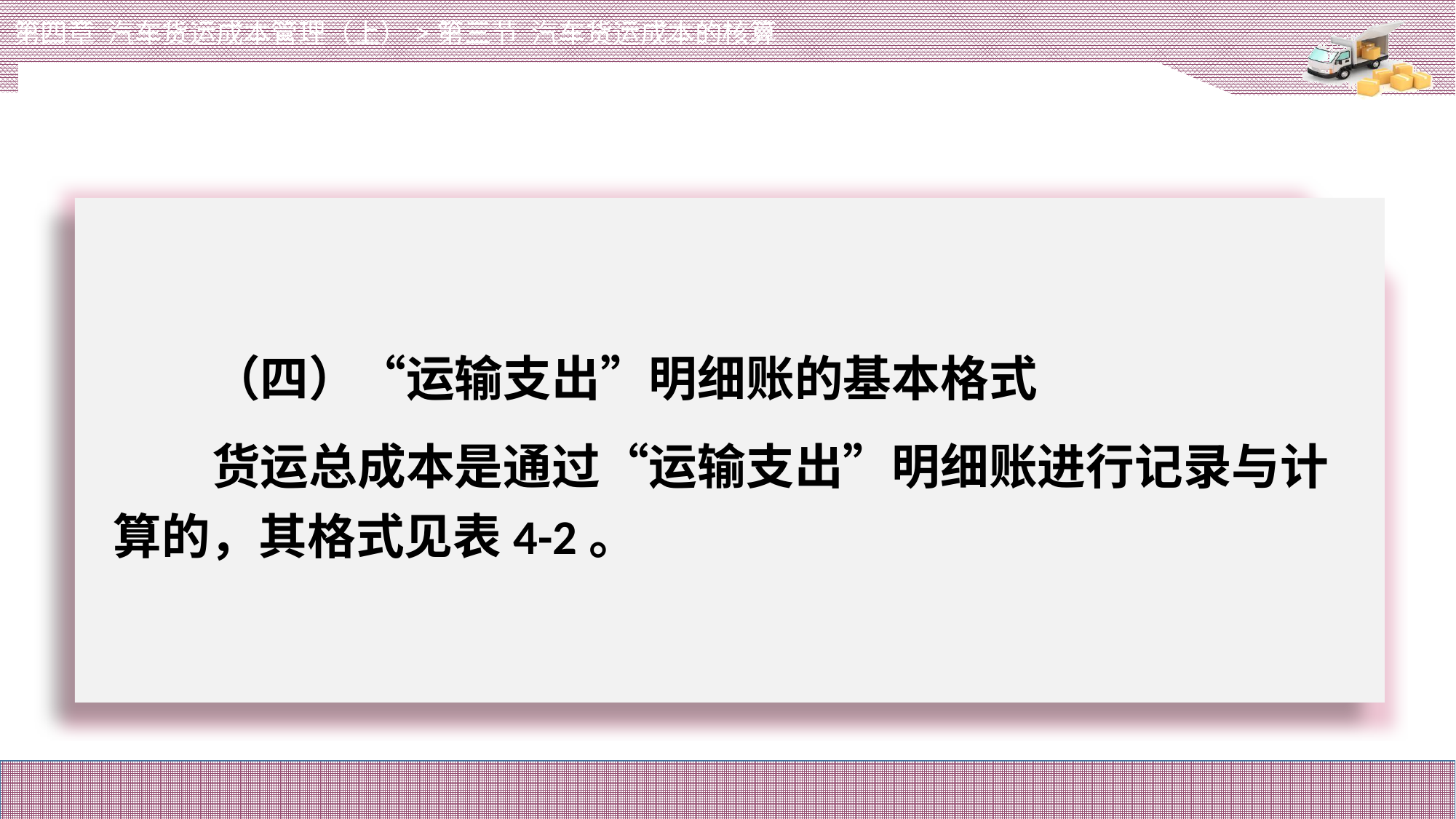

第四章  汽车货运成本管理（上）>第三节  汽车货运成本的核算
# （四）“运输支出”明细账的基本格式
货运总成本是通过“运输支出”明细账进行记录与计算的，其格式见表4-2。